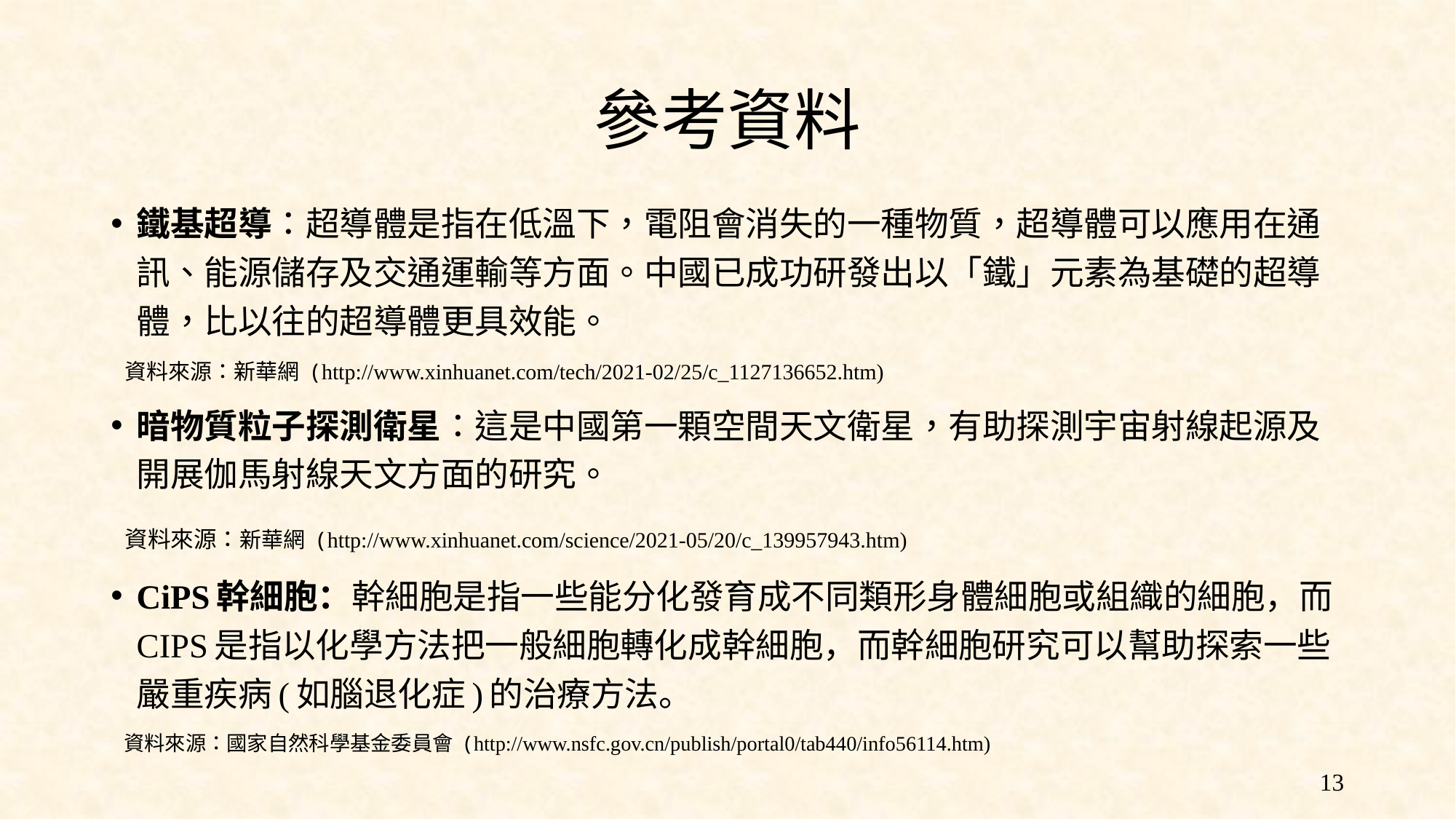

# 參考資料
鐵基超導：超導體是指在低溫下，電阻會消失的一種物質，超導體可以應用在通訊、能源儲存及交通運輸等方面。中國已成功研發出以「鐵」元素為基礎的超導體，比以往的超導體更具效能。
  資料來源：新華網 (http://www.xinhuanet.com/tech/2021-02/25/c_1127136652.htm)
暗物質粒子探測衛星：這是中國第一顆空間天文衛星，有助探測宇宙射線起源及開展伽馬射線天文方面的研究。
 資料來源：新華網 (http://www.xinhuanet.com/science/2021-05/20/c_139957943.htm)
CiPS幹細胞：幹細胞是指一些能分化發育成不同類形身體細胞或組織的細胞，而CIPS是指以化學方法把一般細胞轉化成幹細胞，而幹細胞研究可以幫助探索一些嚴重疾病(如腦退化症)的治療方法。
  資料來源：國家自然科學基金委員會 (http://www.nsfc.gov.cn/publish/portal0/tab440/info56114.htm)

13